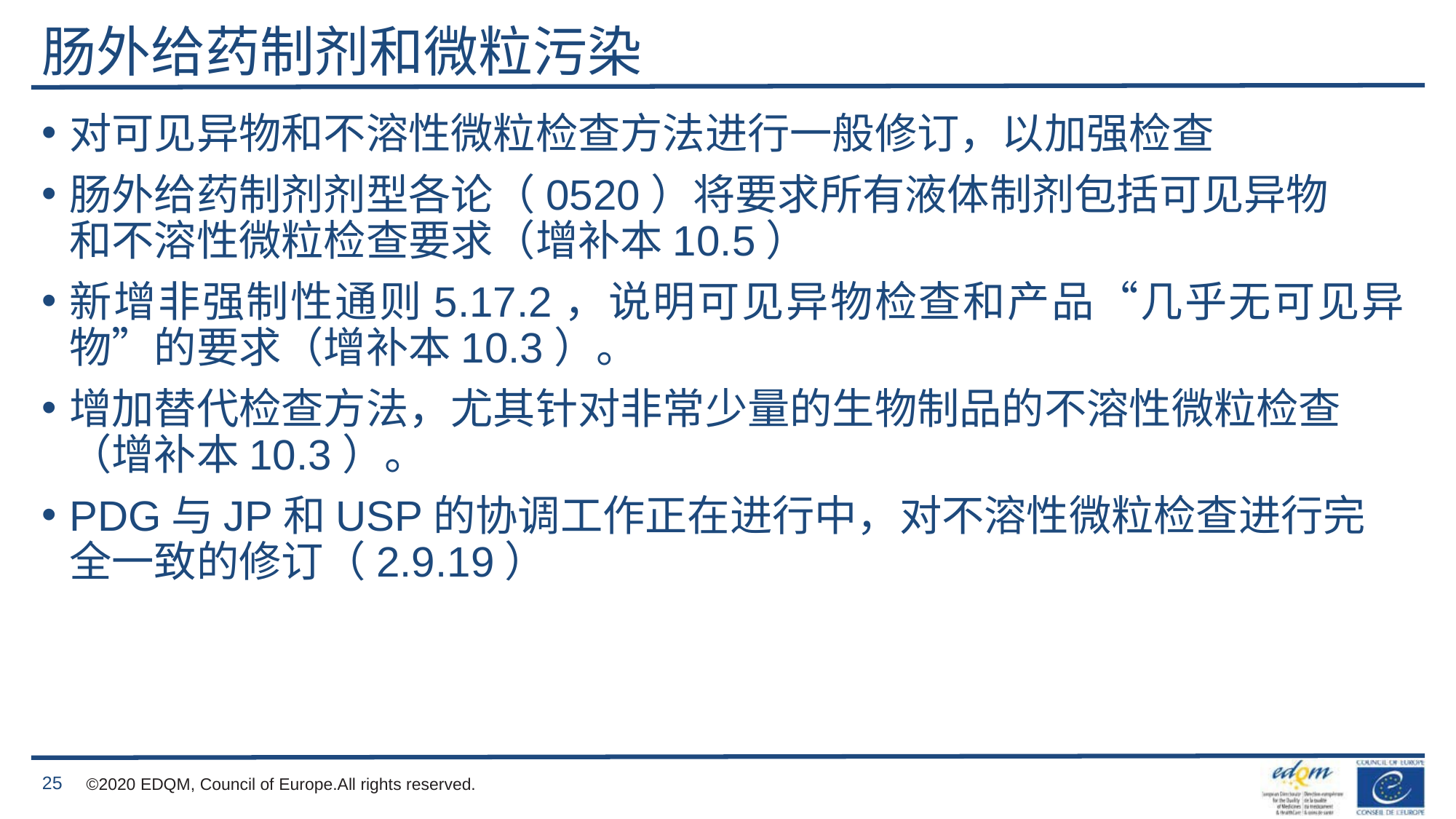

# 肠外给药制剂和微粒污染
对可见异物和不溶性微粒检查方法进行一般修订，以加强检查
肠外给药制剂剂型各论（0520）将要求所有液体制剂包括可见异物和不溶性微粒检查要求（增补本10.5）
新增非强制性通则5.17.2，说明可见异物检查和产品“几乎无可见异物”的要求（增补本10.3）。
增加替代检查方法，尤其针对非常少量的生物制品的不溶性微粒检查（增补本10.3）。
PDG与JP和USP的协调工作正在进行中，对不溶性微粒检查进行完全一致的修订（2.9.19）
25
©2020 EDQM, Council of Europe.All rights reserved.